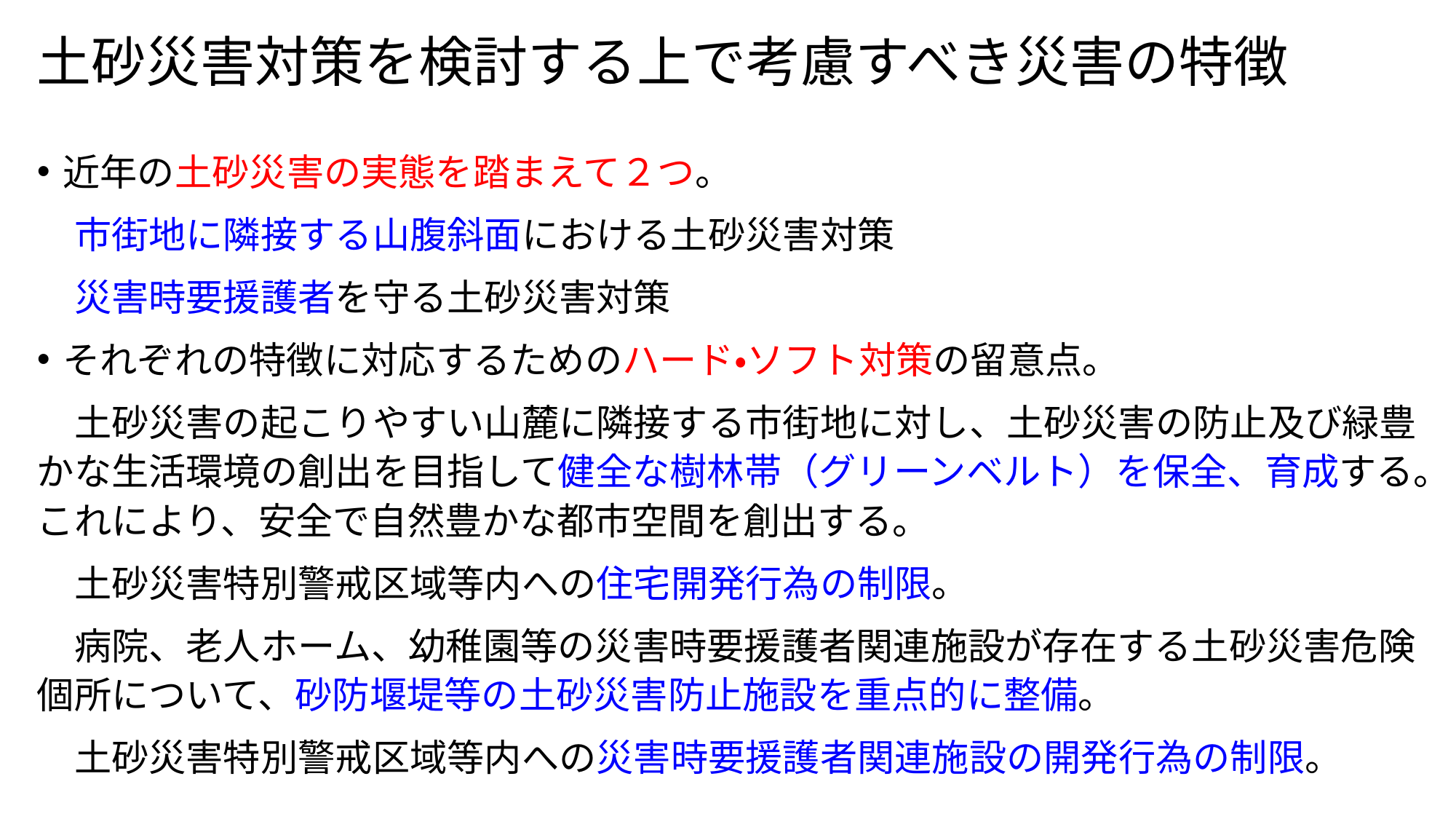

# 土砂災害対策を検討する上で考慮すべき災害の特徴
近年の土砂災害の実態を踏まえて２つ。
　市街地に隣接する山腹斜面における土砂災害対策
　災害時要援護者を守る土砂災害対策
それぞれの特徴に対応するためのハード・ソフト対策の留意点。
　土砂災害の起こりやすい山麓に隣接する市街地に対し、土砂災害の防止及び緑豊かな生活環境の創出を目指して健全な樹林帯（グリーンベルト）を保全、育成する。これにより、安全で自然豊かな都市空間を創出する。
　土砂災害特別警戒区域等内への住宅開発行為の制限。
　病院、老人ホーム、幼稚園等の災害時要援護者関連施設が存在する土砂災害危険個所について、砂防堰堤等の土砂災害防止施設を重点的に整備。
　土砂災害特別警戒区域等内への災害時要援護者関連施設の開発行為の制限。